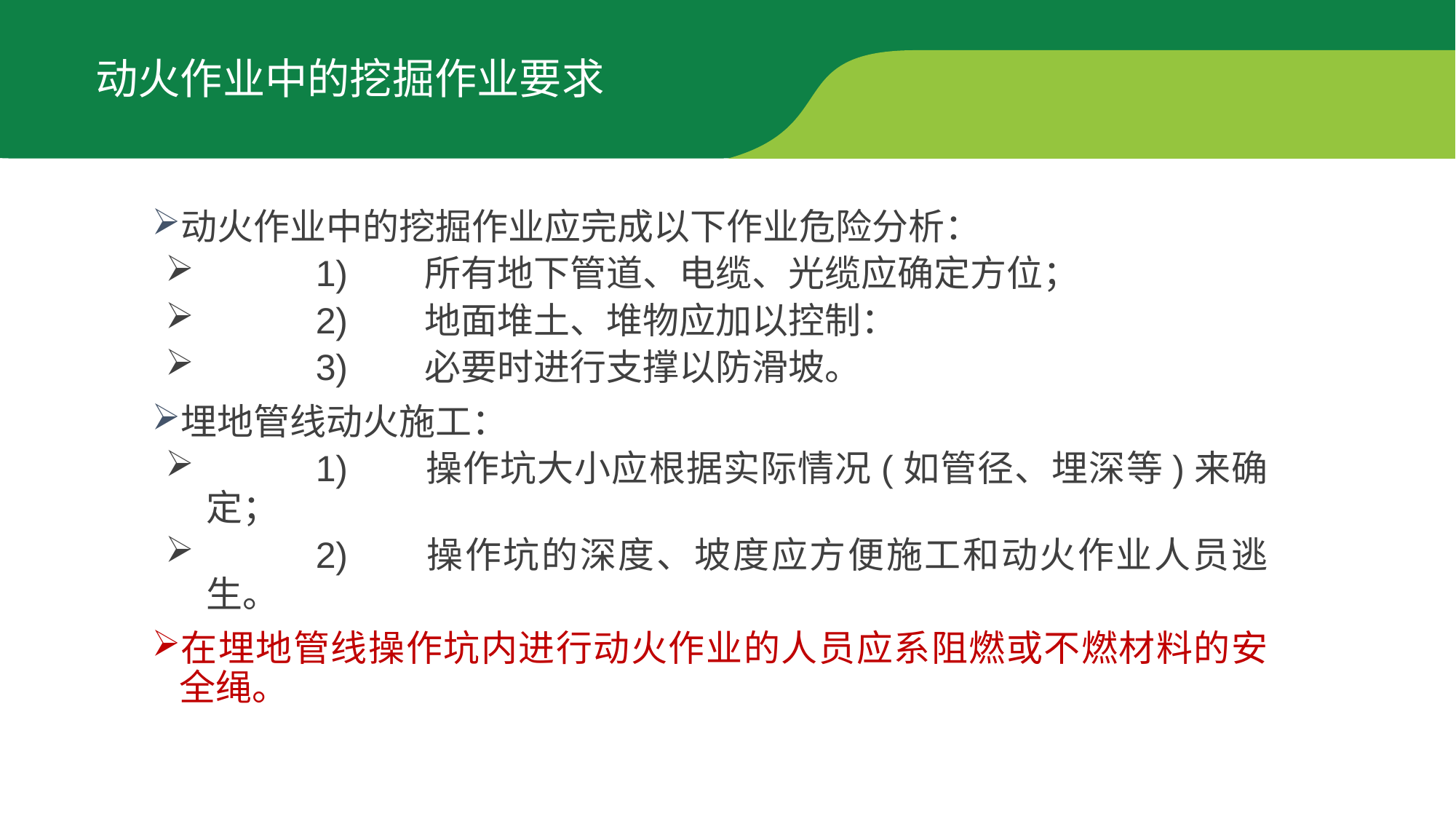

动火作业中的挖掘作业要求

动火作业中的挖掘作业应完成以下作业危险分析：
	1)	所有地下管道、电缆、光缆应确定方位；
	2)	地面堆土、堆物应加以控制：
	3)	必要时进行支撑以防滑坡。
埋地管线动火施工：
	1)	操作坑大小应根据实际情况(如管径、埋深等)来确定；
	2)	操作坑的深度、坡度应方便施工和动火作业人员逃生。
在埋地管线操作坑内进行动火作业的人员应系阻燃或不燃材料的安全绳。